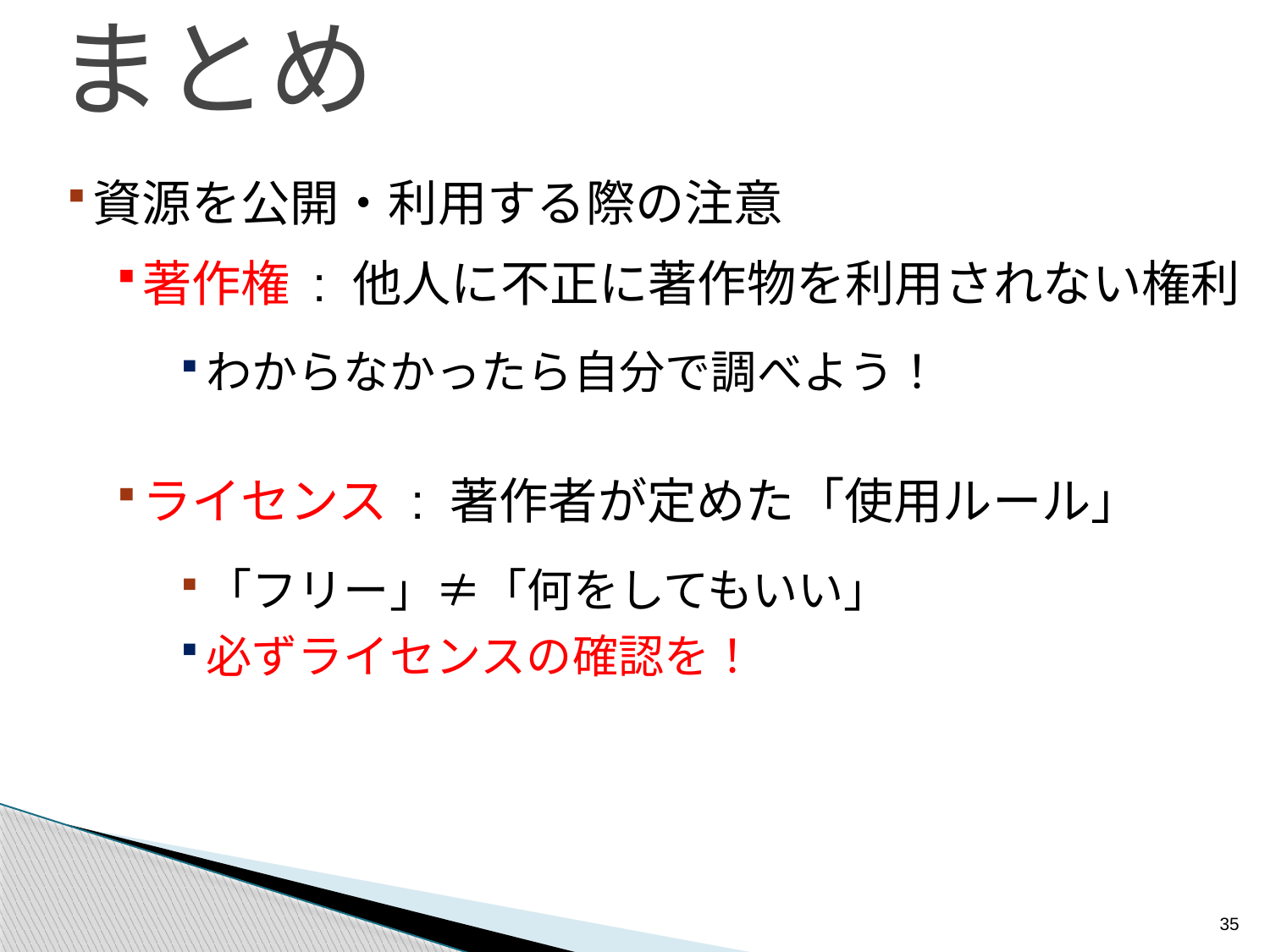

# まとめ
資源を公開・利用する際の注意
著作権 : 他人に不正に著作物を利用されない権利
わからなかったら自分で調べよう！

ライセンス : 著作者が定めた「使用ルール」
「フリー」≠「何をしてもいい」
必ずライセンスの確認を！

35